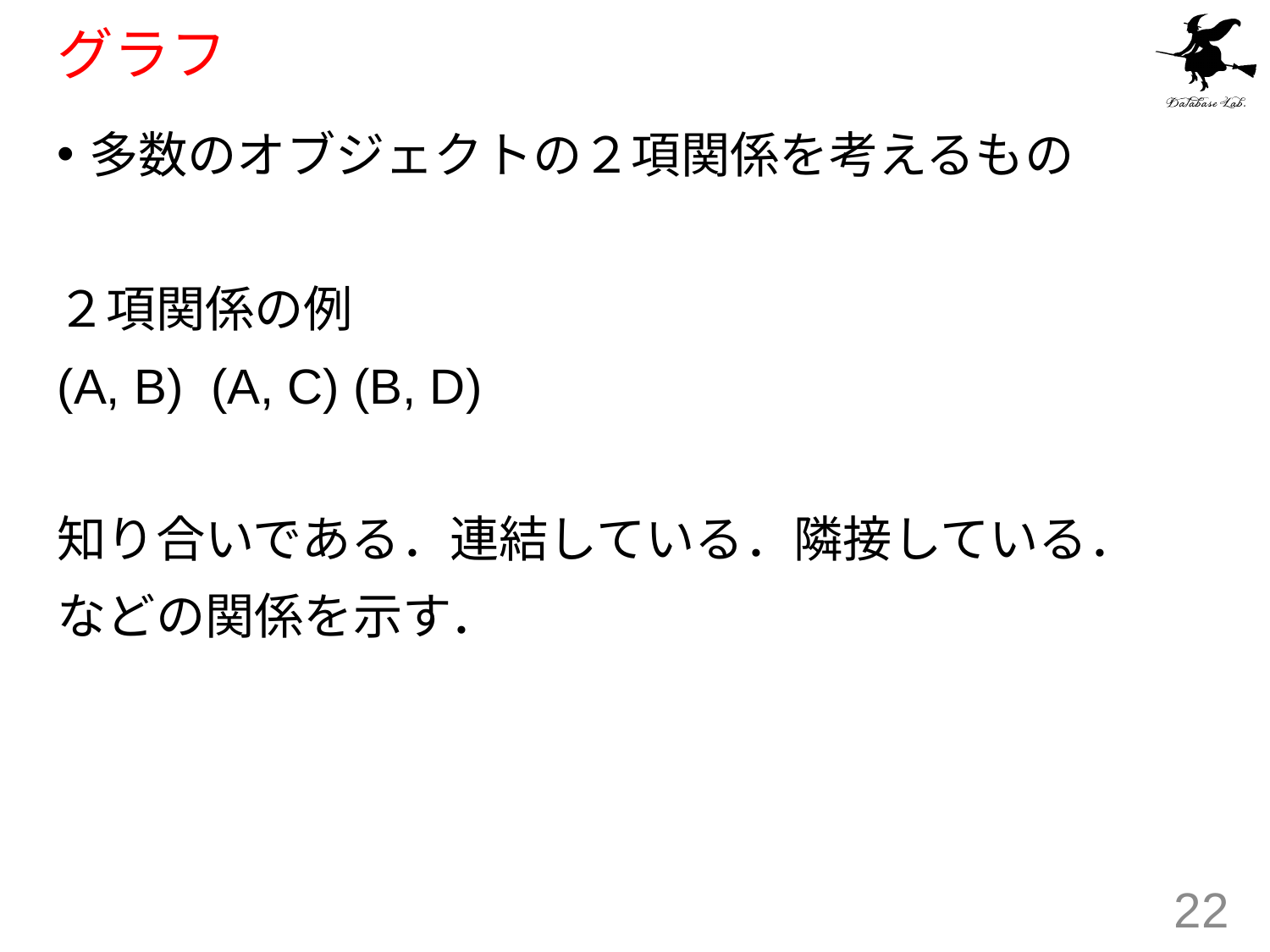

# グラフ
多数のオブジェクトの２項関係を考えるもの

２項関係の例
(A, B)  (A, C) (B, D)

知り合いである．連結している．隣接している．
などの関係を示す．
22